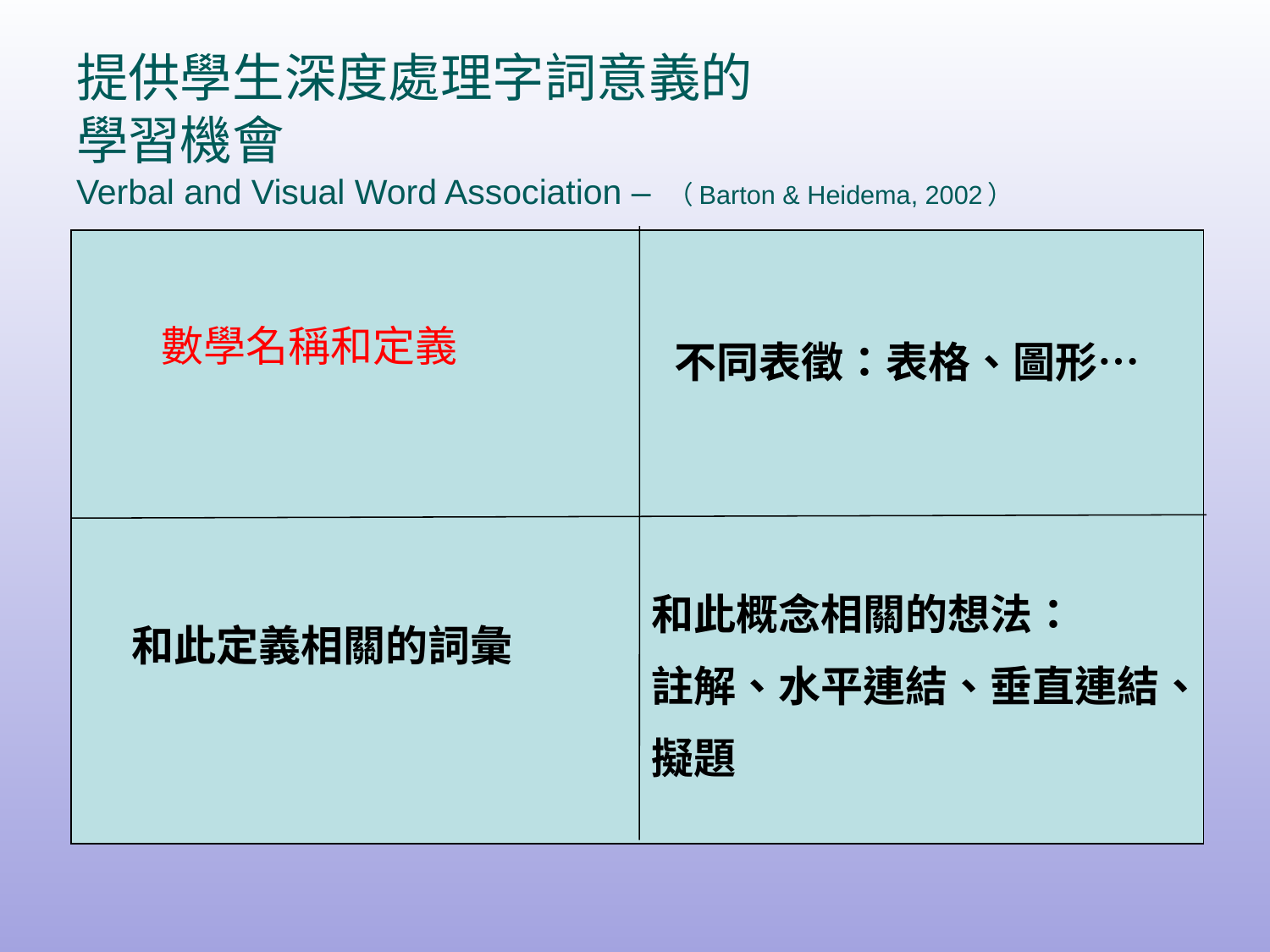

# 提供學生深度處理字詞意義的 學習機會 Verbal and Visual Word Association – （Barton & Heidema, 2002）

數學名稱和定義
不同表徵：表格、圖形…
和此概念相關的想法：
註解、水平連結、垂直連結、
擬題
和此定義相關的詞彙